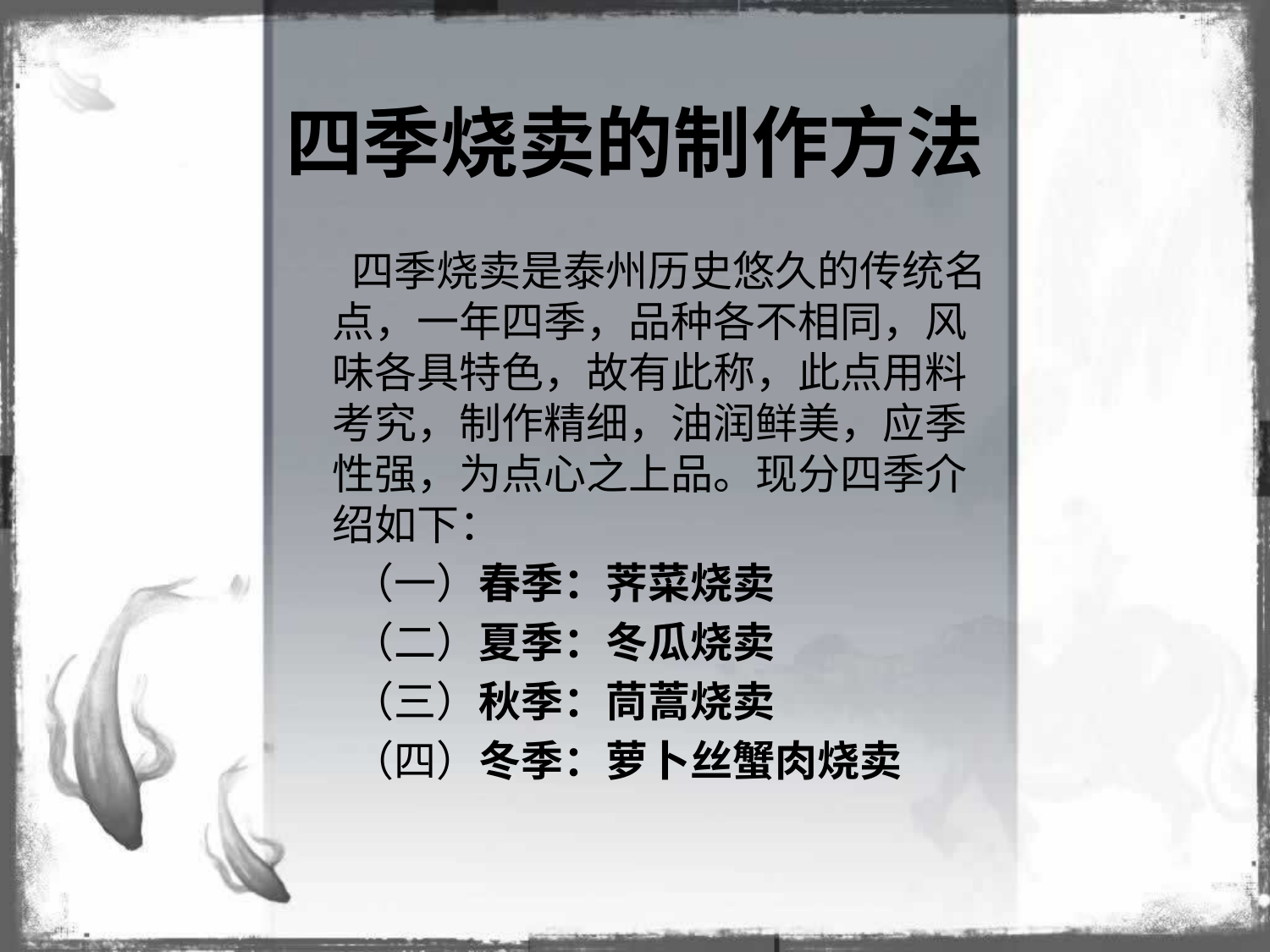

# 四季烧卖的制作方法
      四季烧卖是泰州历史悠久的传统名点，一年四季，品种各不相同，风味各具特色，故有此称，此点用料考究，制作精细，油润鲜美，应季性强，为点心之上品。现分四季介绍如下：
      （一）春季：荠菜烧卖
      （二）夏季：冬瓜烧卖
      （三）秋季：茼蒿烧卖
      （四）冬季：萝卜丝蟹肉烧卖